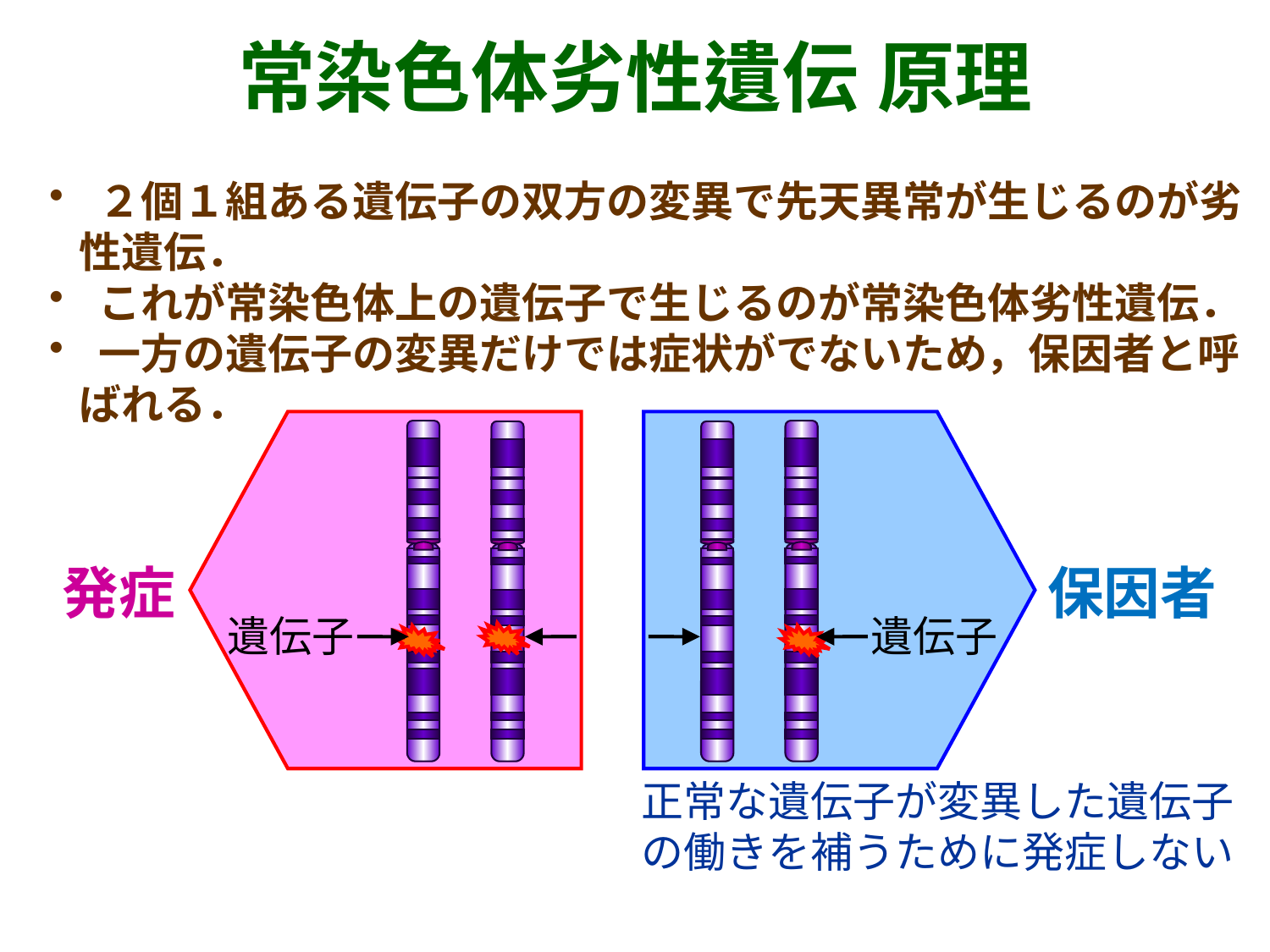

常染色体劣性遺伝 原理

 ２個１組ある遺伝子の双方の変異で先天異常が生じるのが劣性遺伝．
 これが常染色体上の遺伝子で生じるのが常染色体劣性遺伝．
 一方の遺伝子の変異だけでは症状がでないため，保因者と呼ばれる．

発症
保因者
遺伝子
遺伝子

正常な遺伝子が変異した遺伝子
の働きを補うために発症しない